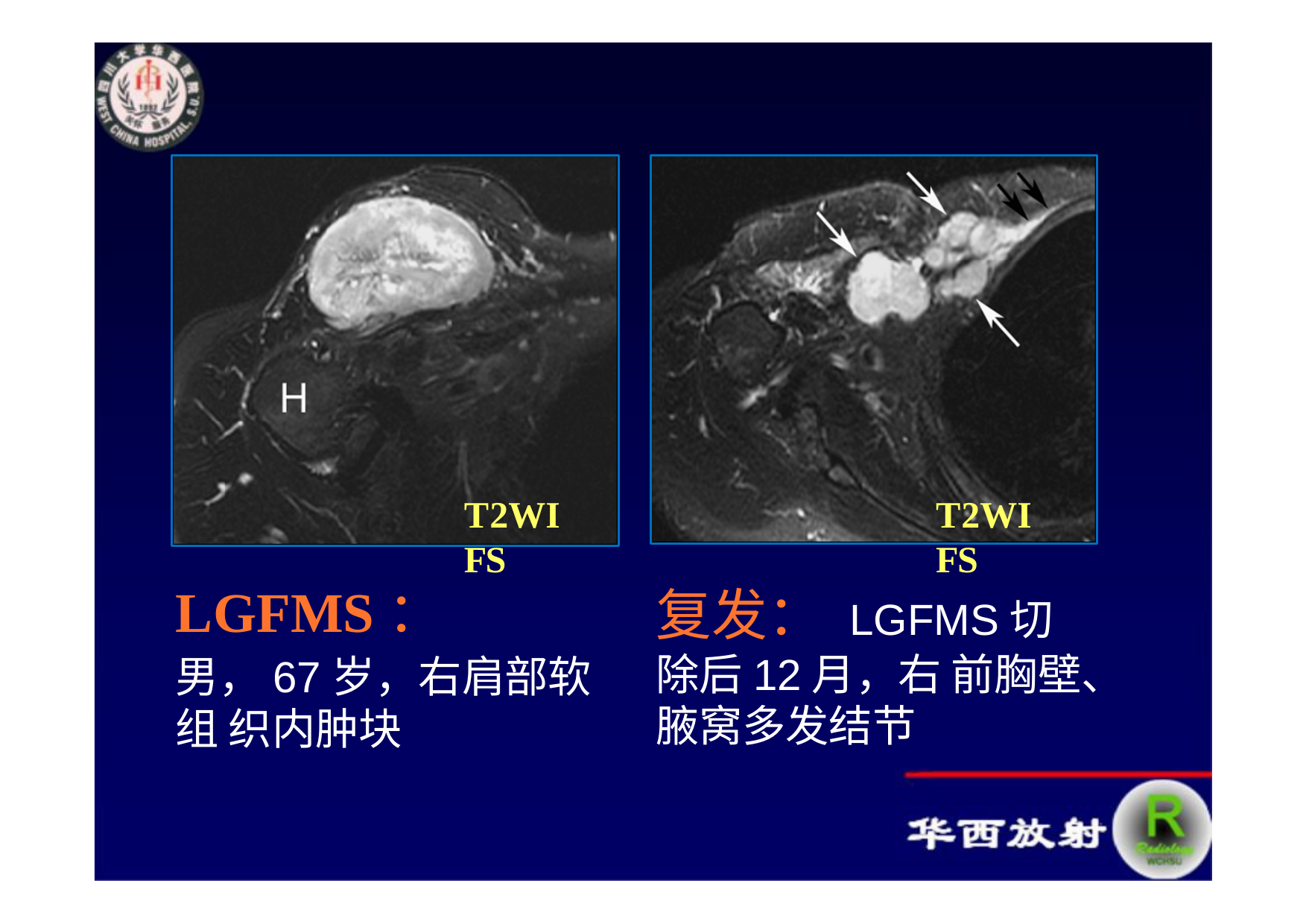

T2WI FS
T2WI FS
LGFMS：
男，67岁，右肩部软组 织内肿块
复发： LGFMS切除后12月，右 前胸壁、腋窝多发结节